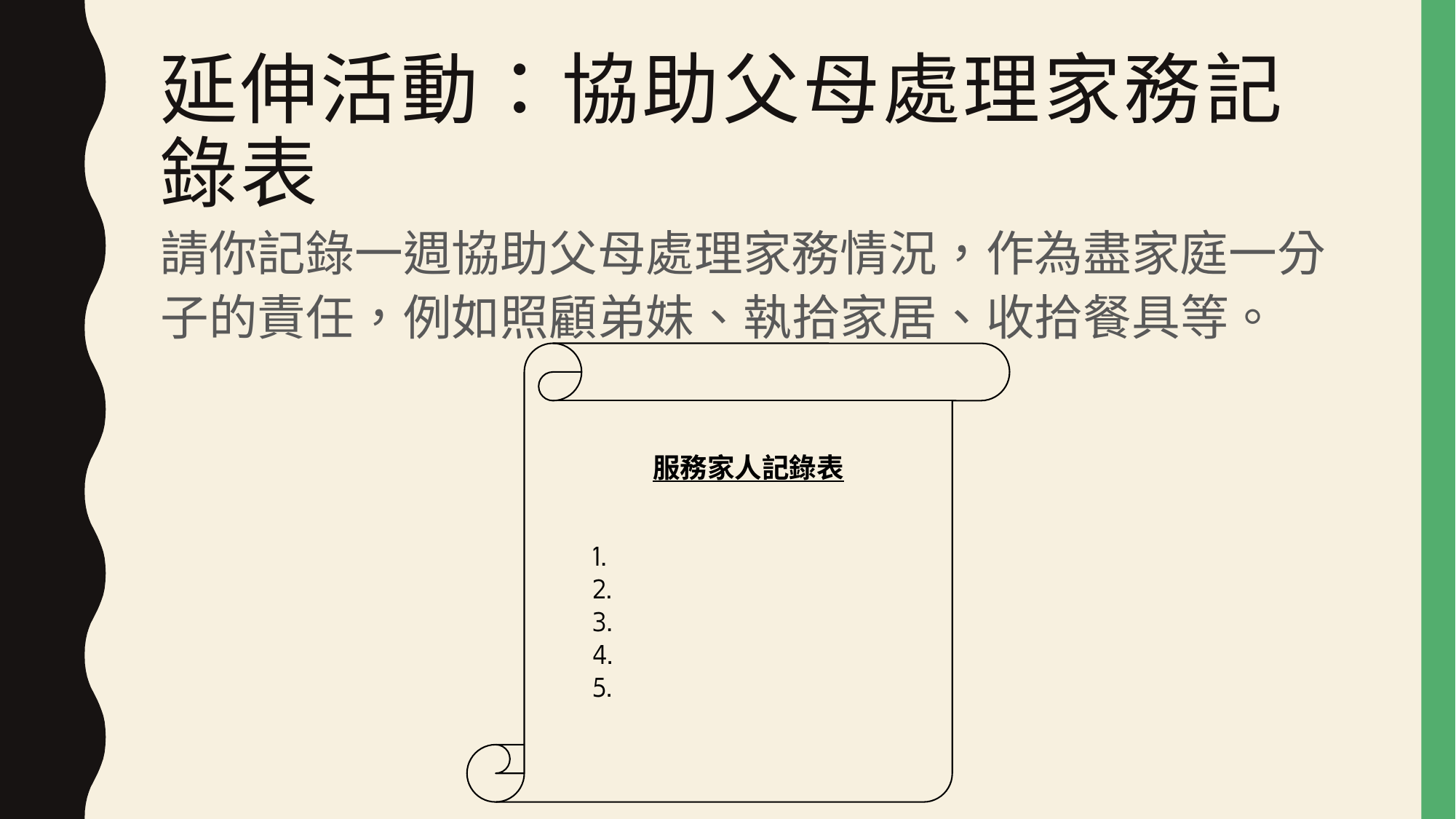

# 延伸活動：協助父母處理家務記錄表
請你記錄一週協助父母處理家務情況，作為盡家庭一分子的責任，例如照顧弟妹、執拾家居、收拾餐具等。

服務家人記錄表
1.
2.
3.
4.
5.